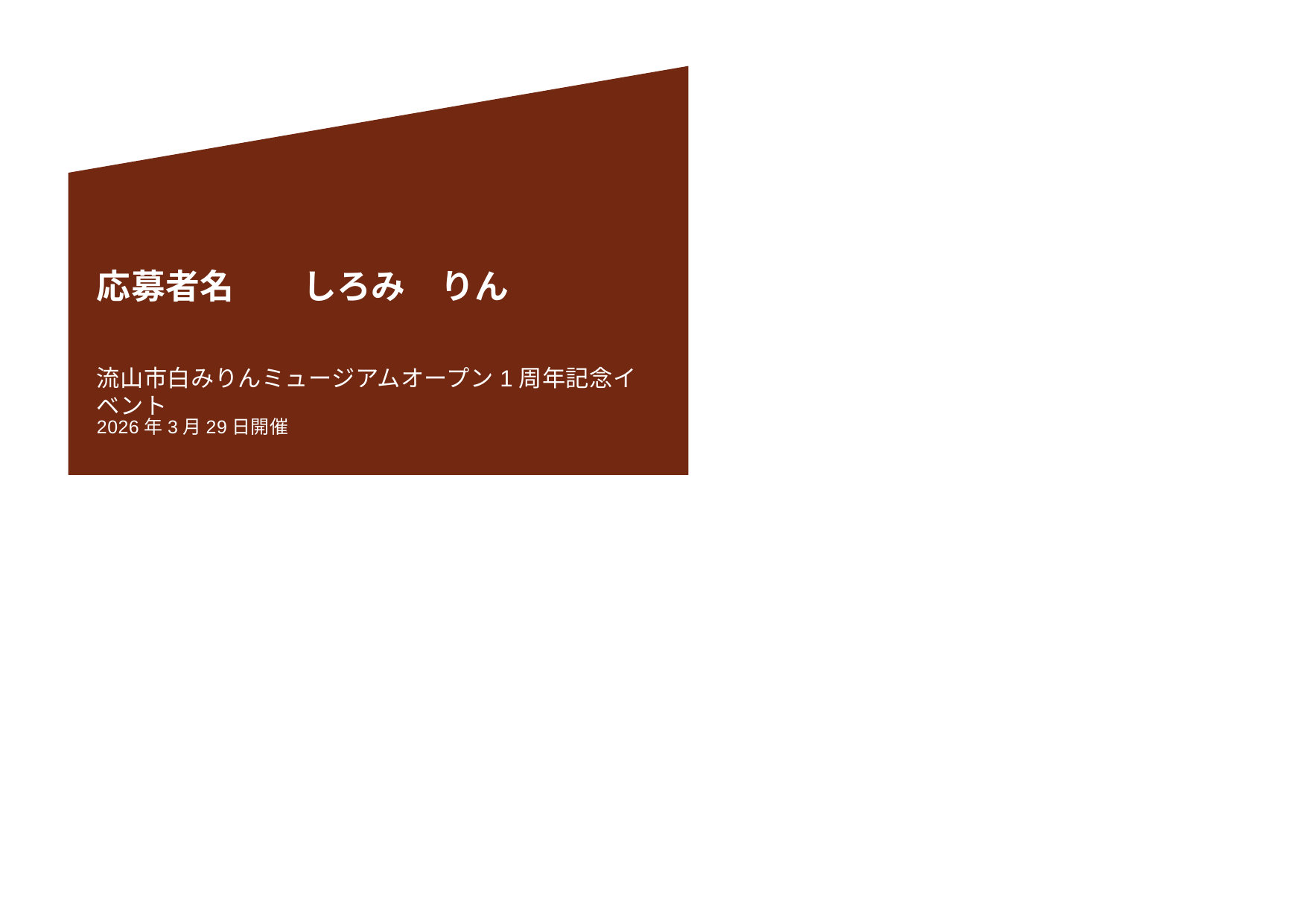

# 応募者名　　しろみ　りん
流山市白みりんミュージアムオープン1周年記念イベント
2026年3月29日開催